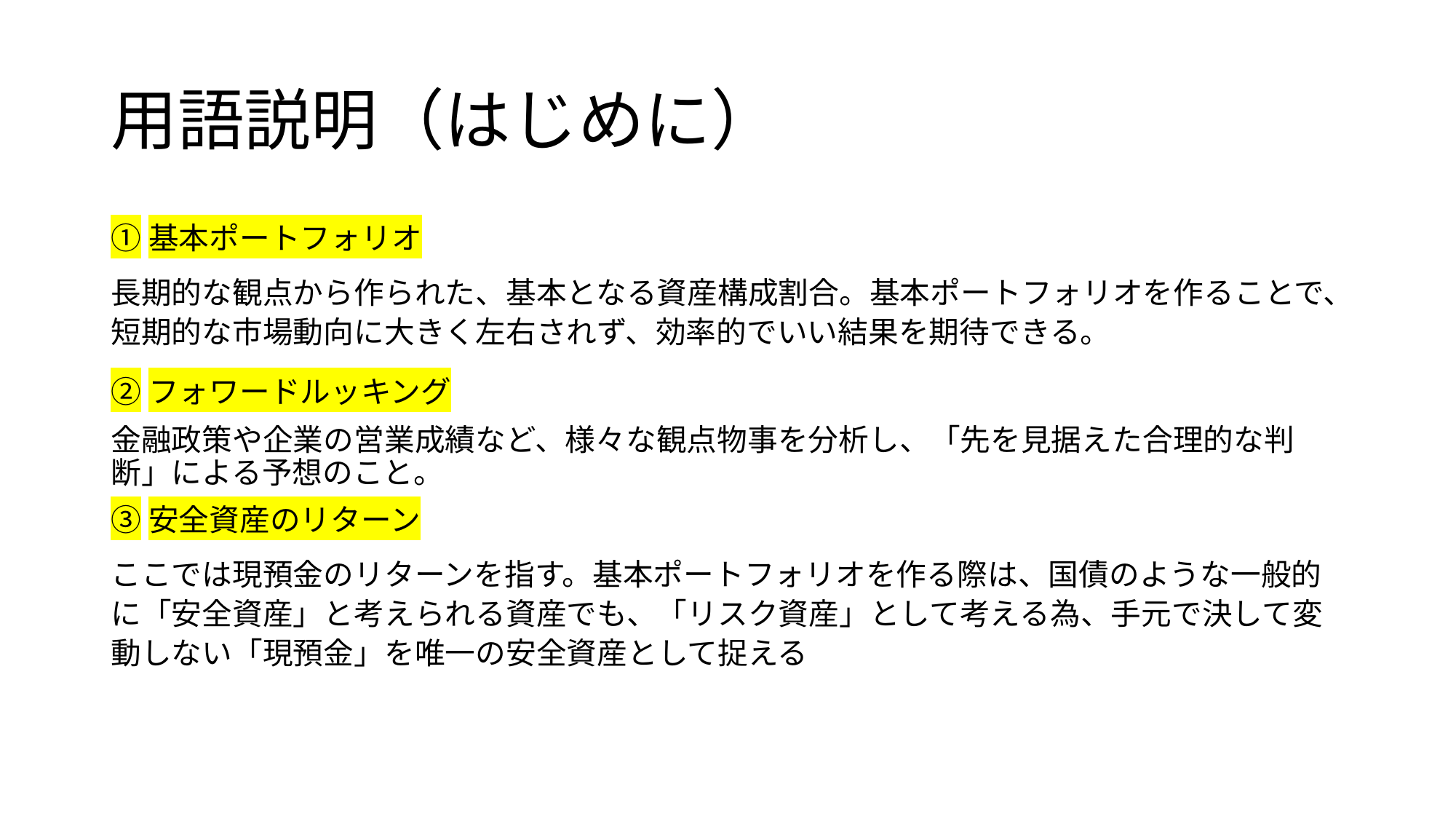

# 用語説明（はじめに）
①基本ポートフォリオ
長期的な観点から作られた、基本となる資産構成割合。基本ポートフォリオを作ることで、短期的な市場動向に大きく左右されず、効率的でいい結果を期待できる。
②フォワードルッキング
金融政策や企業の営業成績など、様々な観点物事を分析し、「先を見据えた合理的な判断」による予想のこと。
③安全資産のリターン
ここでは現預金のリターンを指す。基本ポートフォリオを作る際は、国債のような一般的に「安全資産」と考えられる資産でも、「リスク資産」として考える為、手元で決して変動しない「現預金」を唯一の安全資産として捉える